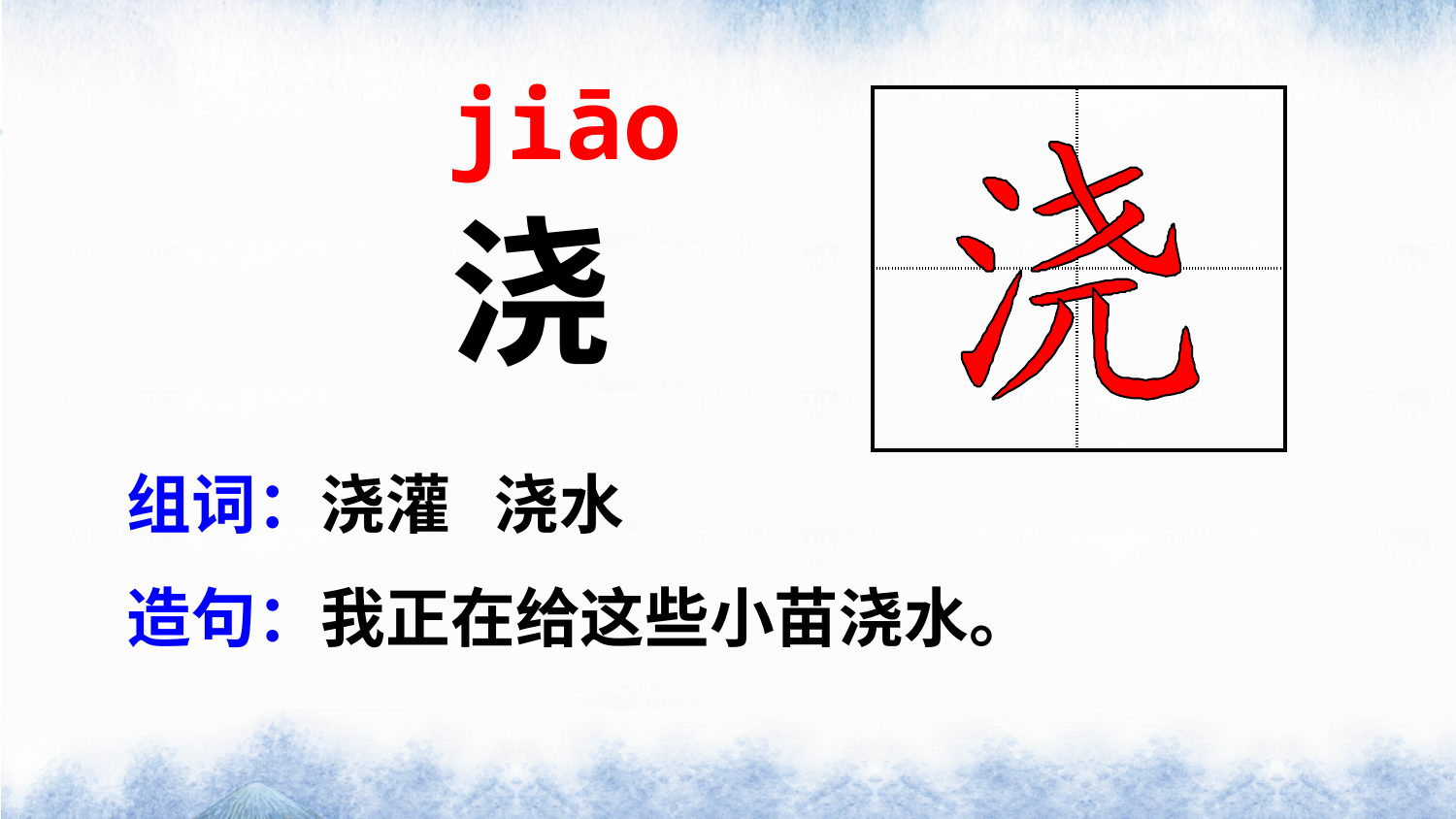

jiāo
|  |  |
| --- | --- |
|  |  |

浇

组词：浇灌   浇水
造句：我正在给这些小苗浇水。